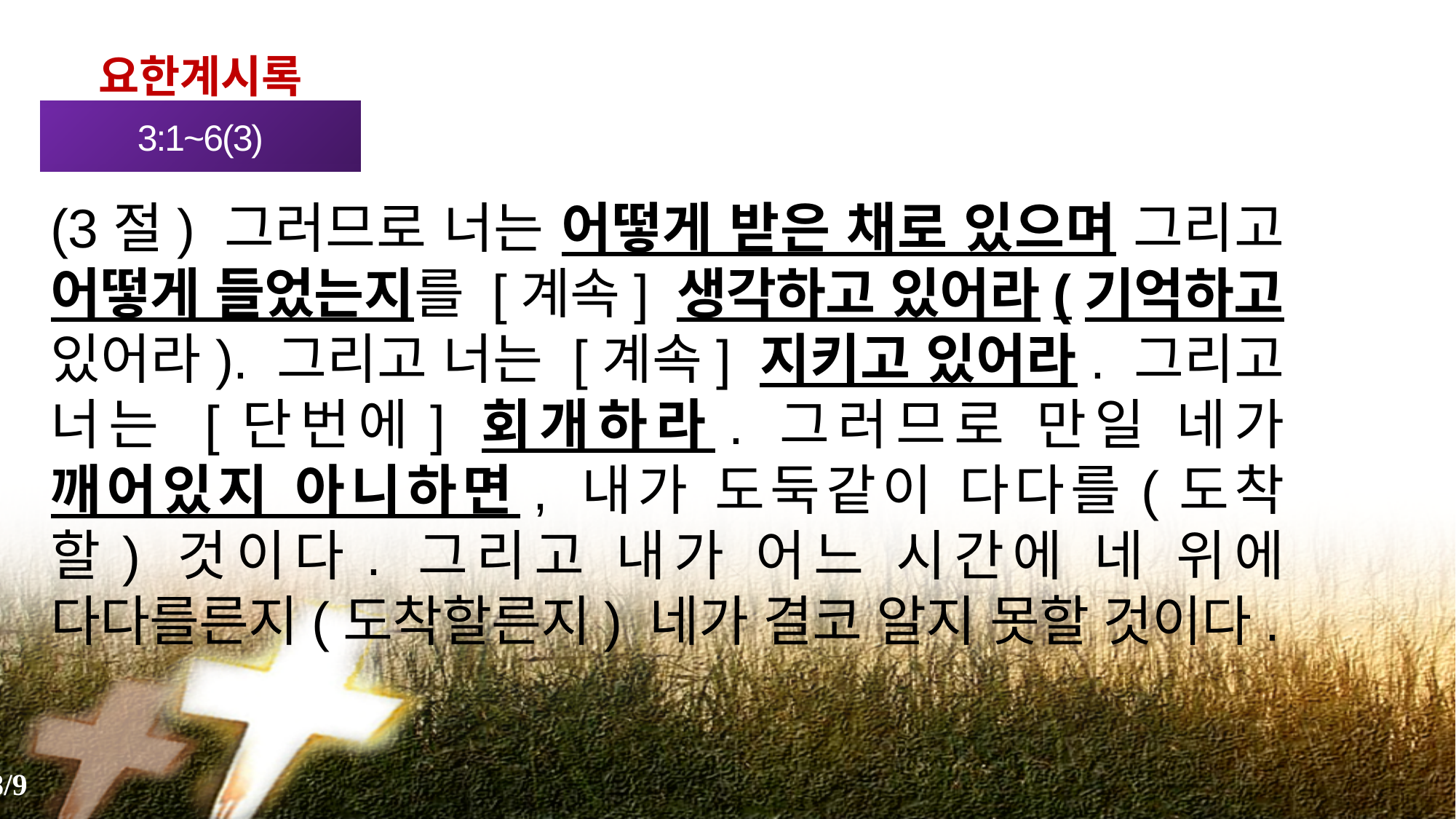

요한계시록

3:1~6(3)
(3절) 그러므로 너는 어떻게 받은 채로 있으며 그리고 어떻게 들었는지를 [계속] 생각하고 있어라(기억하고 있어라). 그리고 너는 [계속] 지키고 있어라. 그리고 너는 [단번에] 회개하라. 그러므로 만일 네가 깨어있지 아니하면, 내가 도둑같이 다다를(도착할) 것이다. 그리고 내가 어느 시간에 네 위에 다다를른지(도착할른지) 네가 결코 알지 못할 것이다.